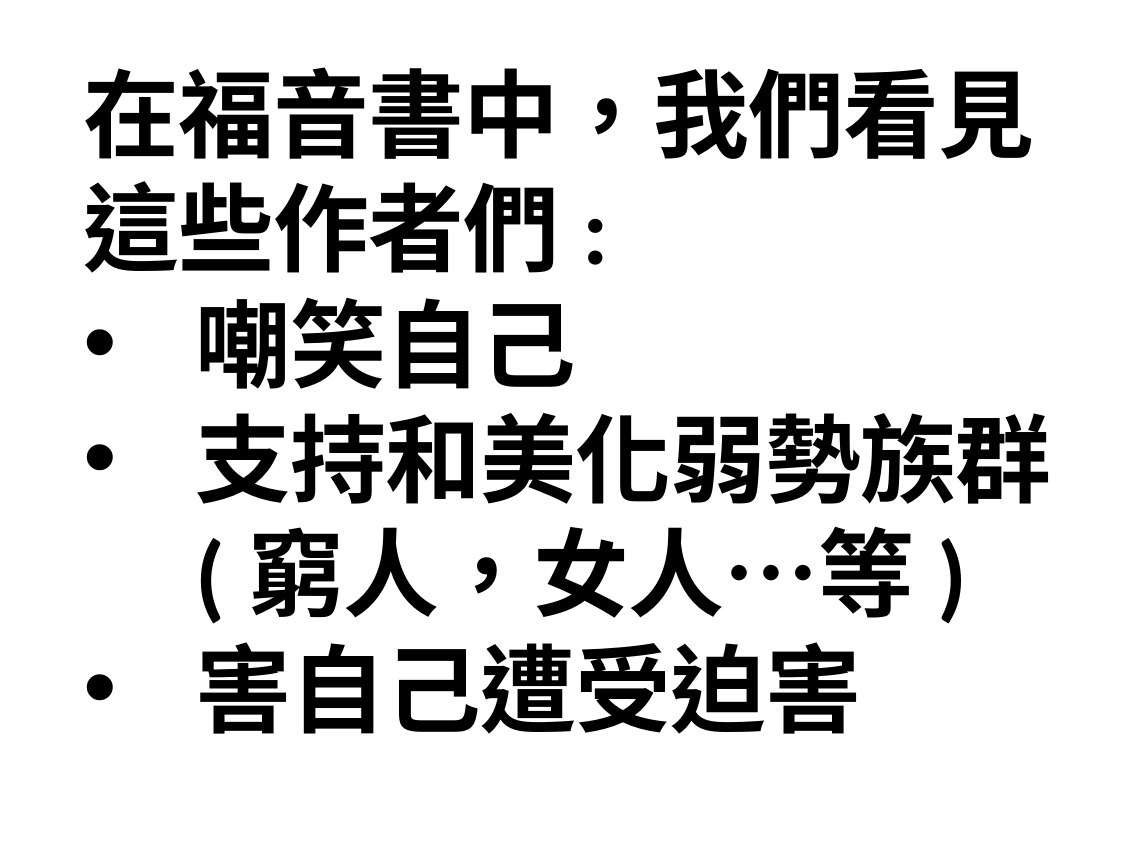

在福音書中，我們看見這些作者們:
嘲笑自己
支持和美化弱勢族群 (窮人，女人…等)
害自己遭受迫害